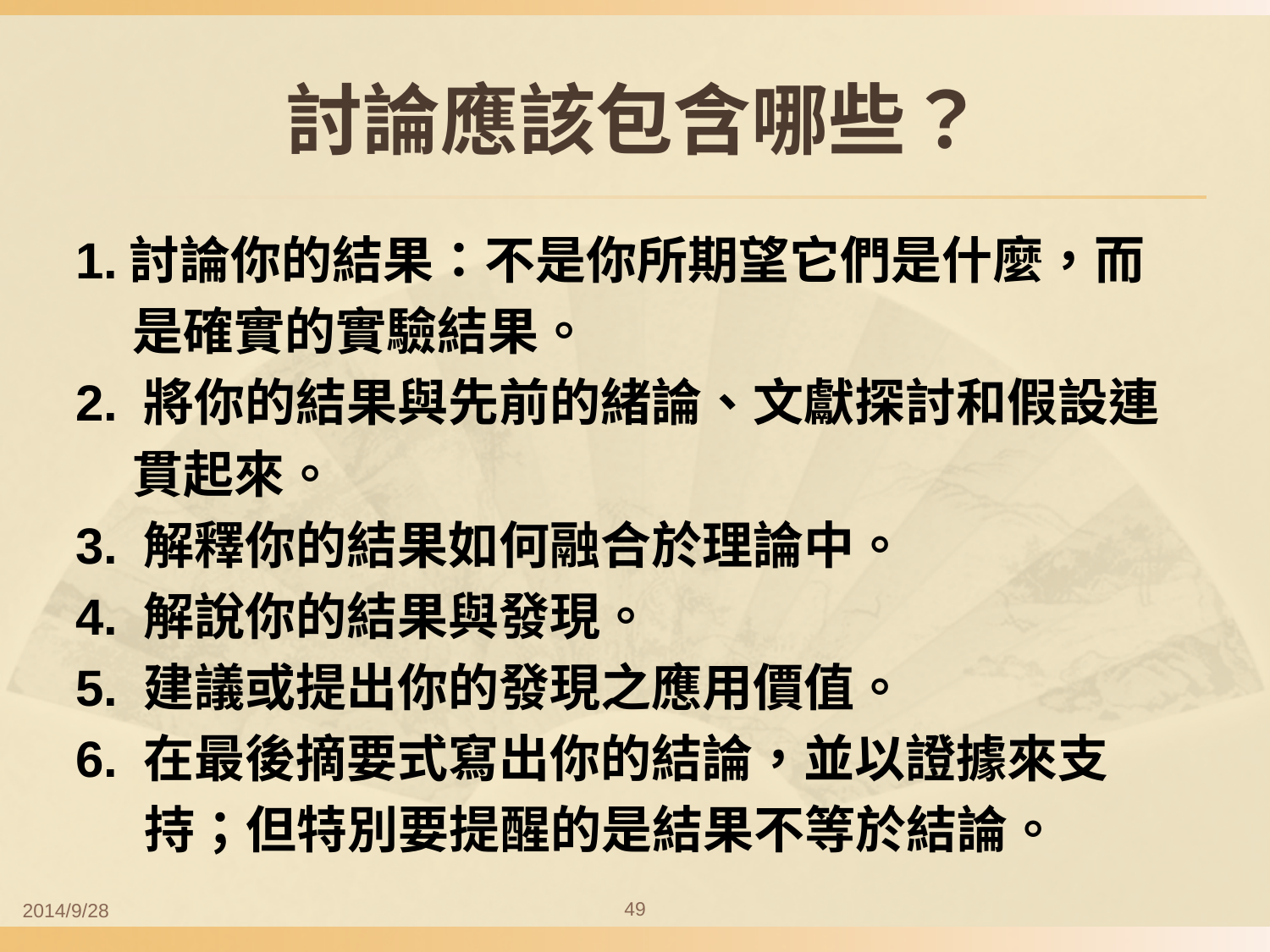

# 討論應該包含哪些？
1.討論你的結果：不是你所期望它們是什麼，而
    是確實的實驗結果。
2. 將你的結果與先前的緒論、文獻探討和假設連
    貫起來。
3. 解釋你的結果如何融合於理論中。
4. 解說你的結果與發現。
5. 建議或提出你的發現之應用價值。
6. 在最後摘要式寫出你的結論，並以證據來支
     持；但特別要提醒的是結果不等於結論。
2014/9/28
49